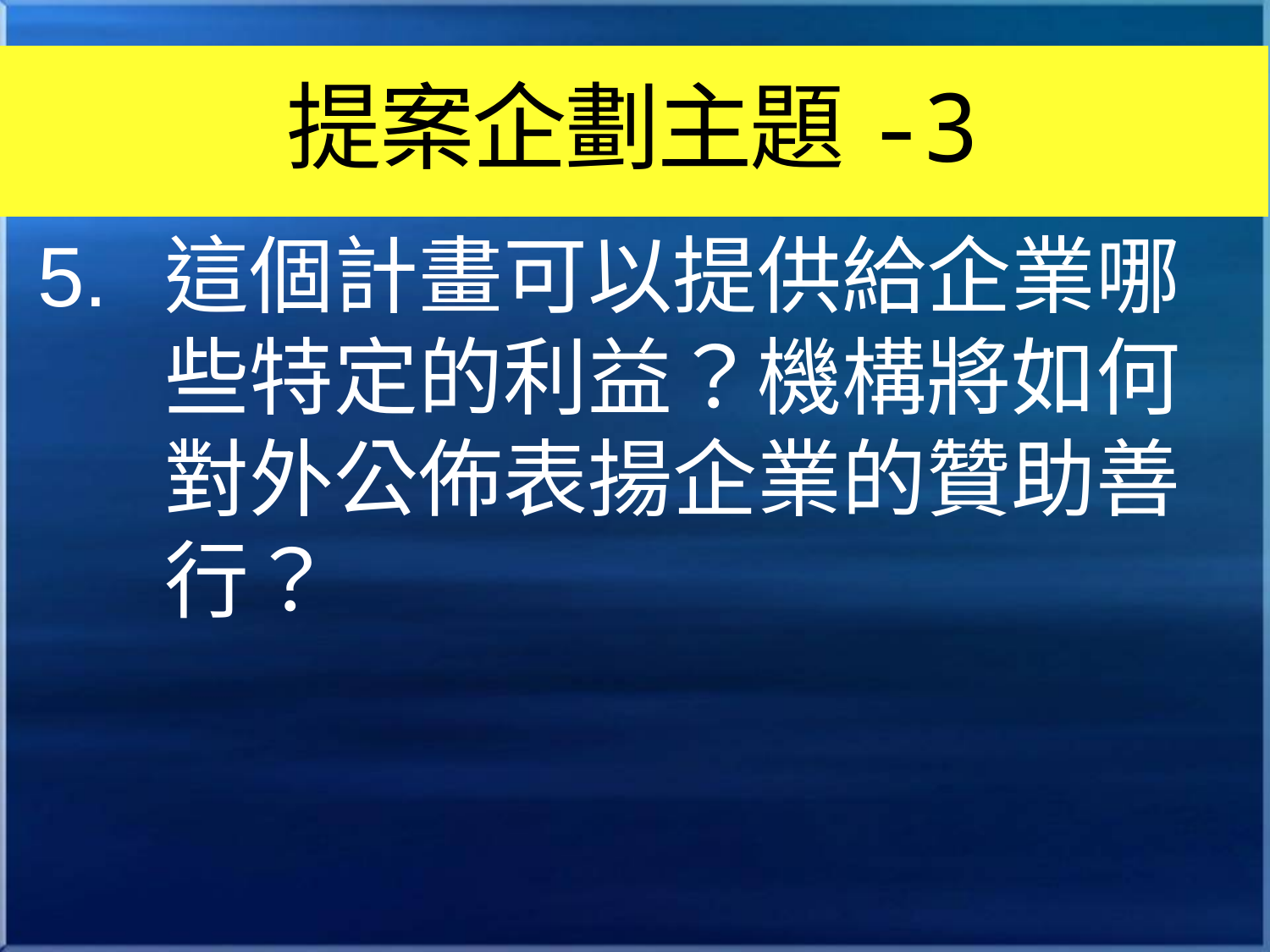

提案企劃主題-3
這個計畫可以提供給企業哪些特定的利益？機構將如何對外公佈表揚企業的贊助善行？